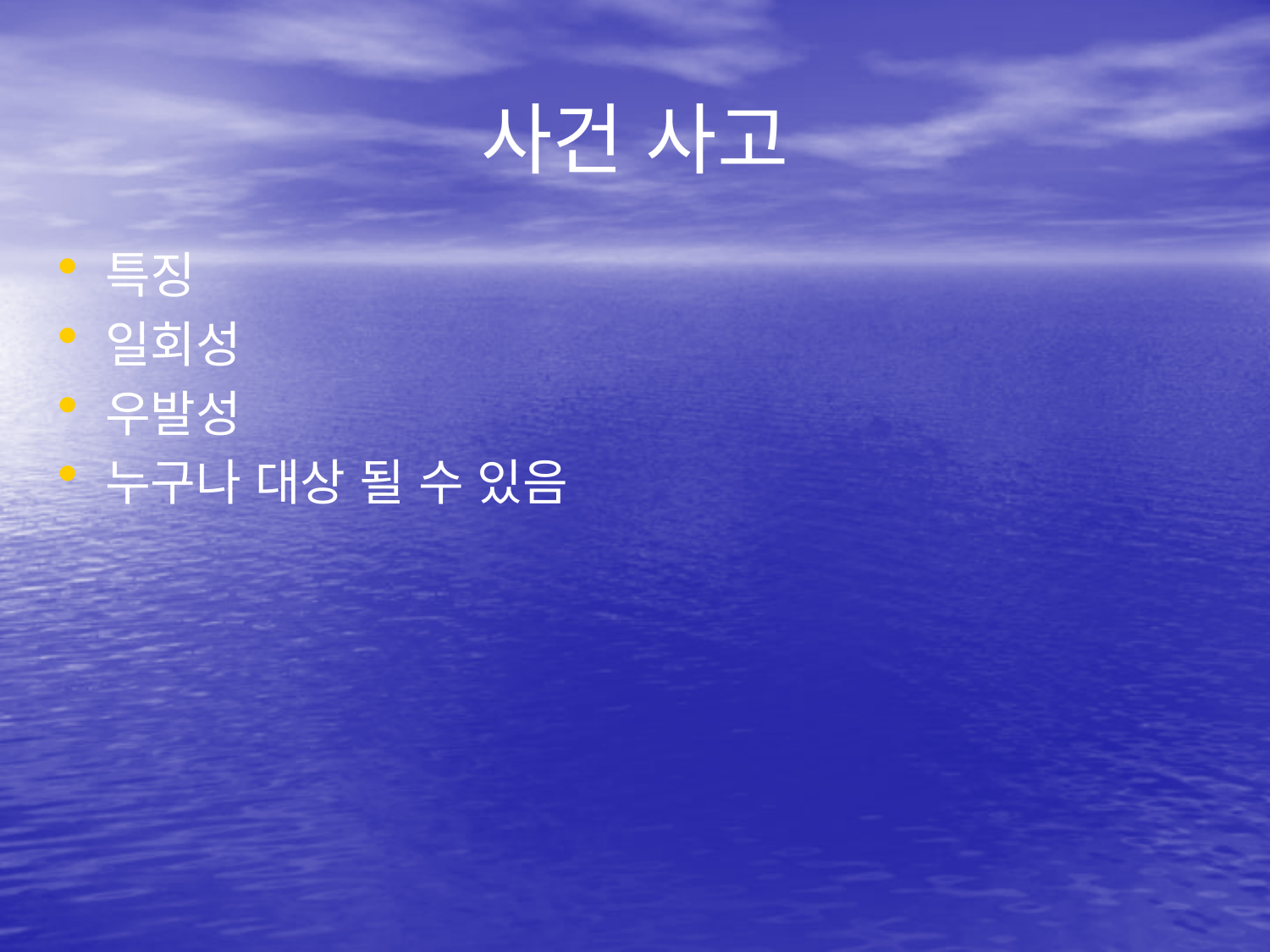

사건 사고
특징
일회성
우발성
누구나 대상 될 수 있음